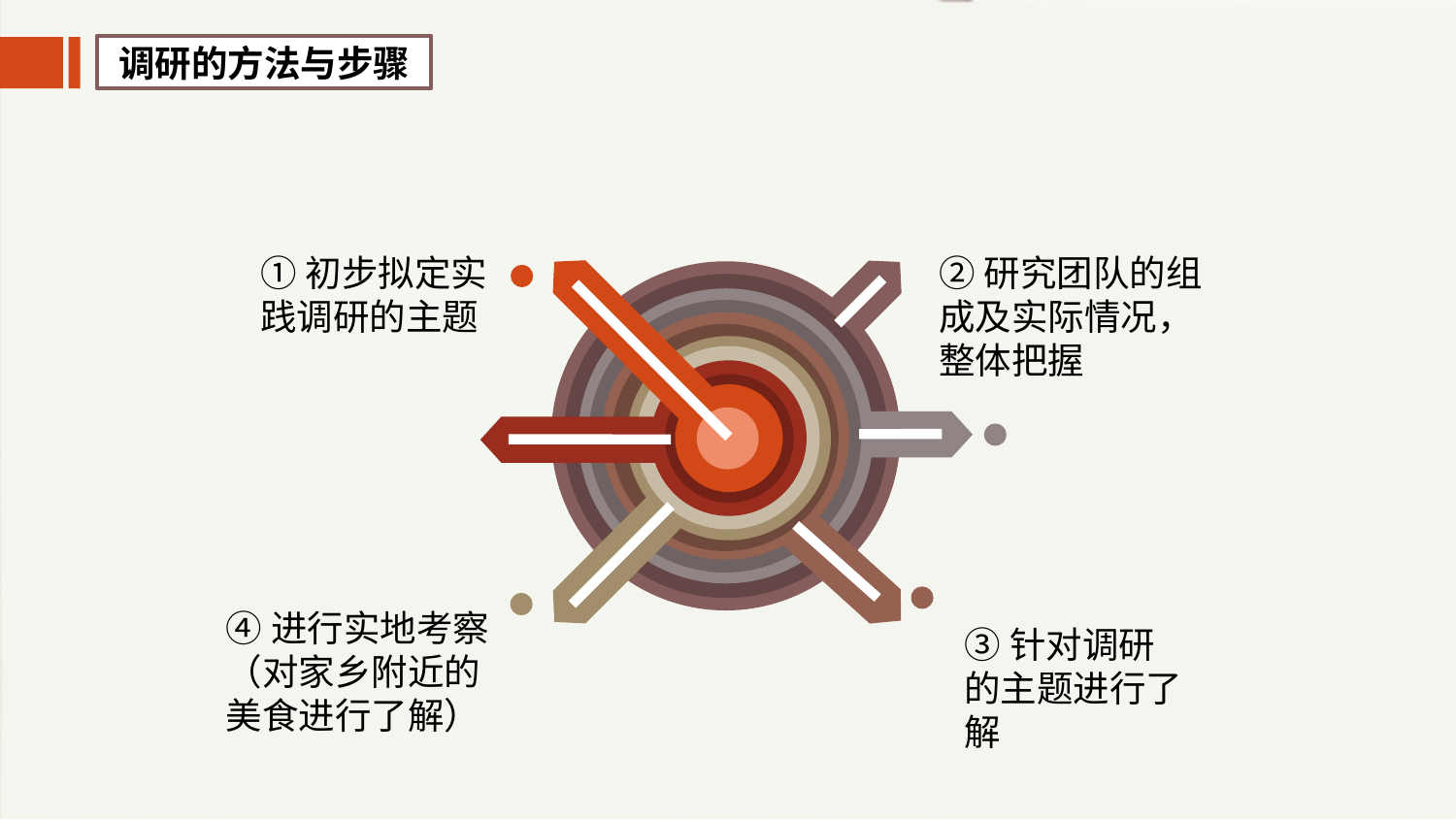

调研的方法与步骤

①初步拟定实践调研的主题

②研究团队的组成及实际情况，整体把握

④进行实地考察（对家乡附近的美食进行了解）

③针对调研的主题进行了解